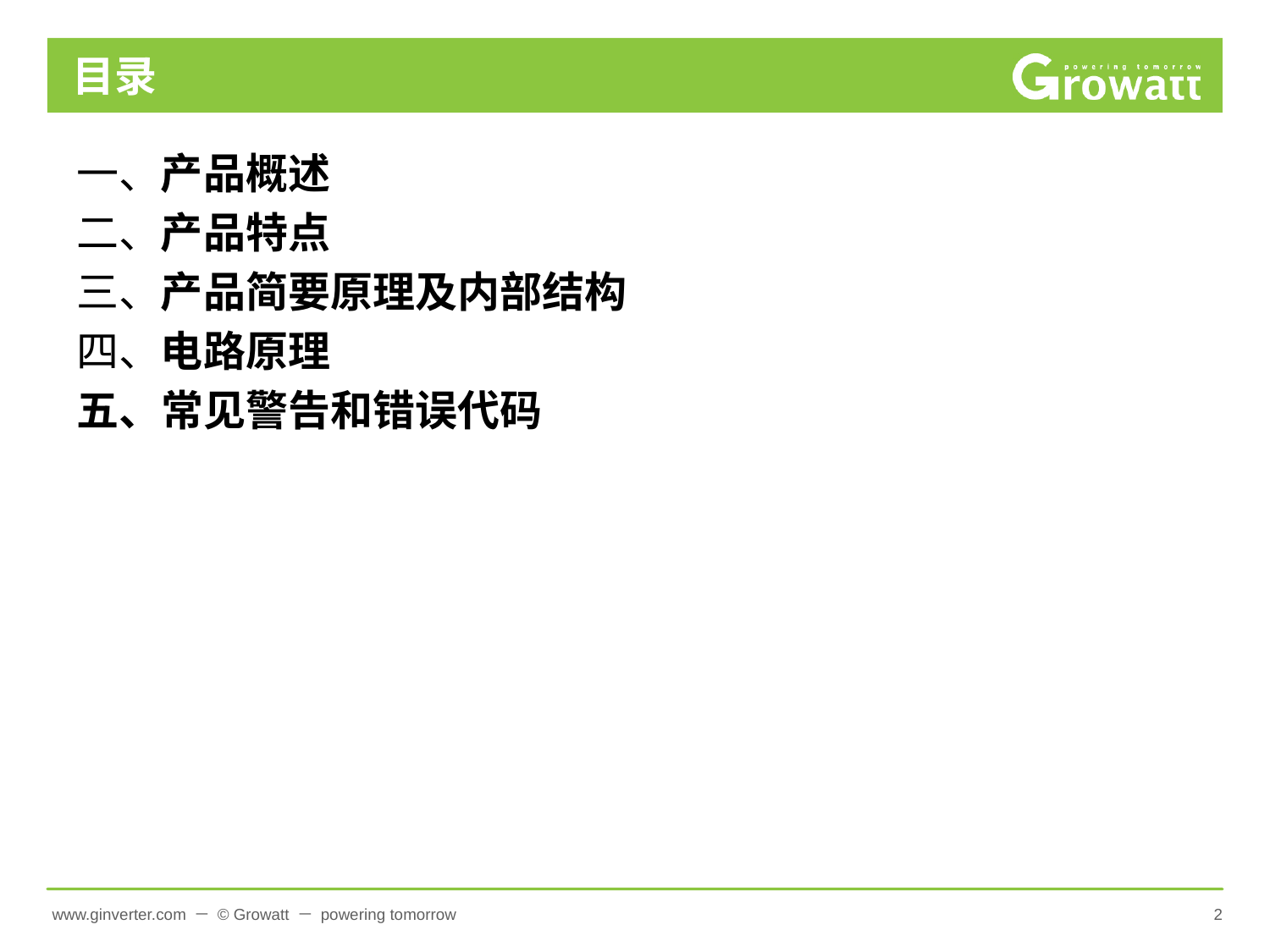

# 目录
一、产品概述
二、产品特点
三、产品简要原理及内部结构
四、电路原理
五、常见警告和错误代码